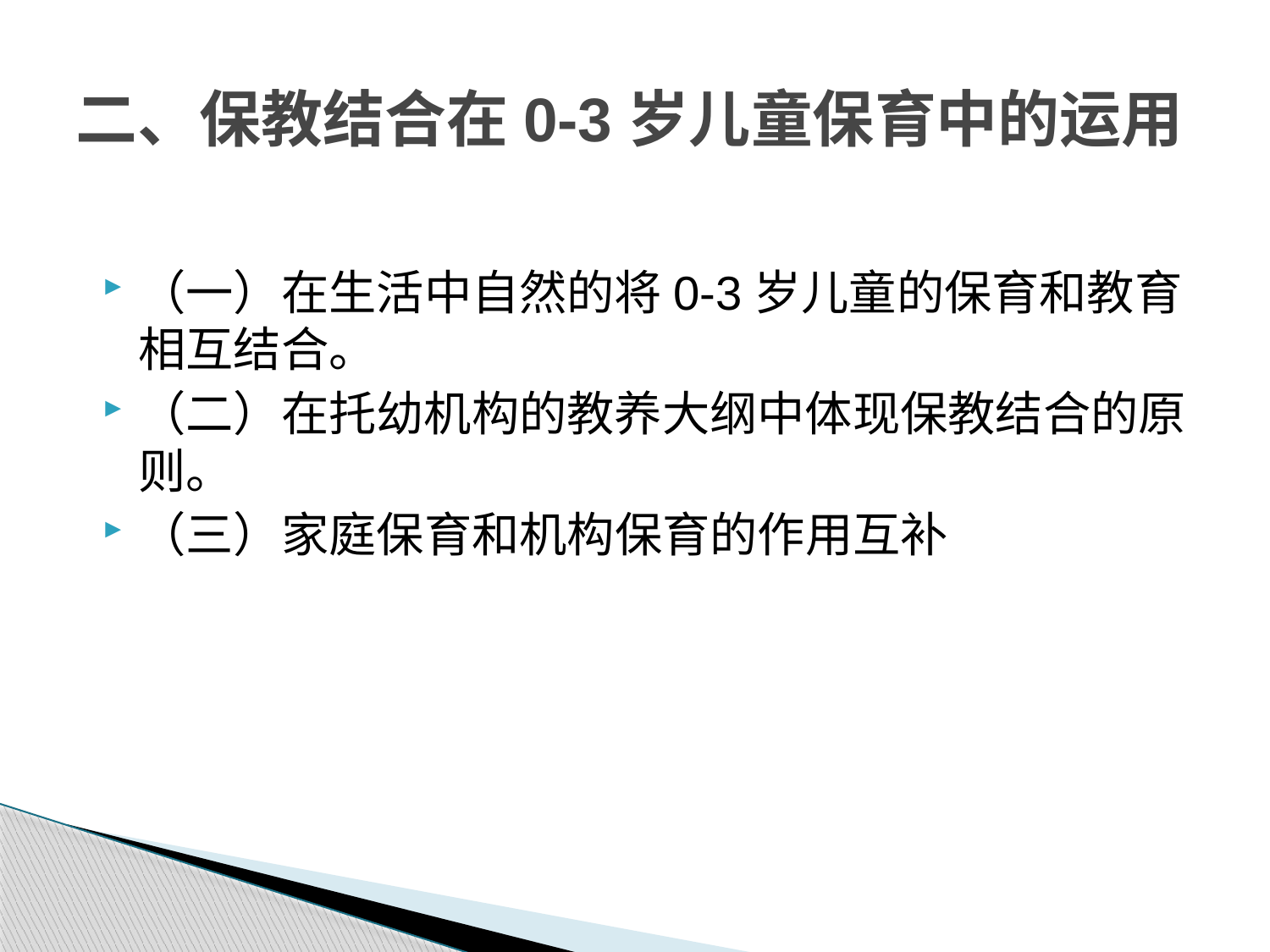

# 二、保教结合在0-3岁儿童保育中的运用
（一）在生活中自然的将0-3岁儿童的保育和教育相互结合。
（二）在托幼机构的教养大纲中体现保教结合的原则。
（三）家庭保育和机构保育的作用互补